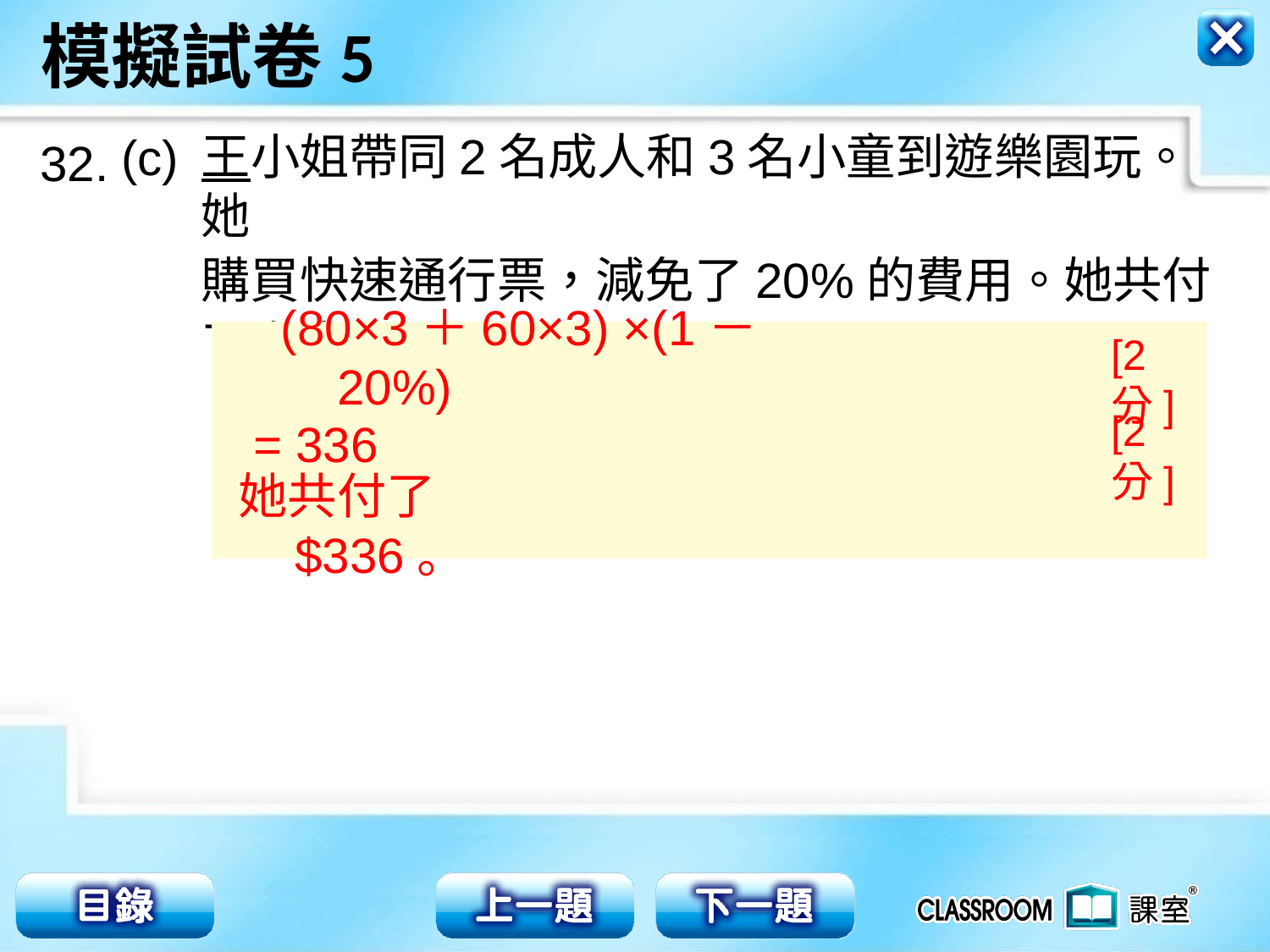

(c)
王小姐帶同2名成人和3名小童到遊樂園玩。她
購買快速通行票，減免了20%的費用。她共付
了多少？                                                    [4分]
32.
(80×3＋60×3) ×(1－20%)

[2分]
[2分]
= 336
她共付了$336。